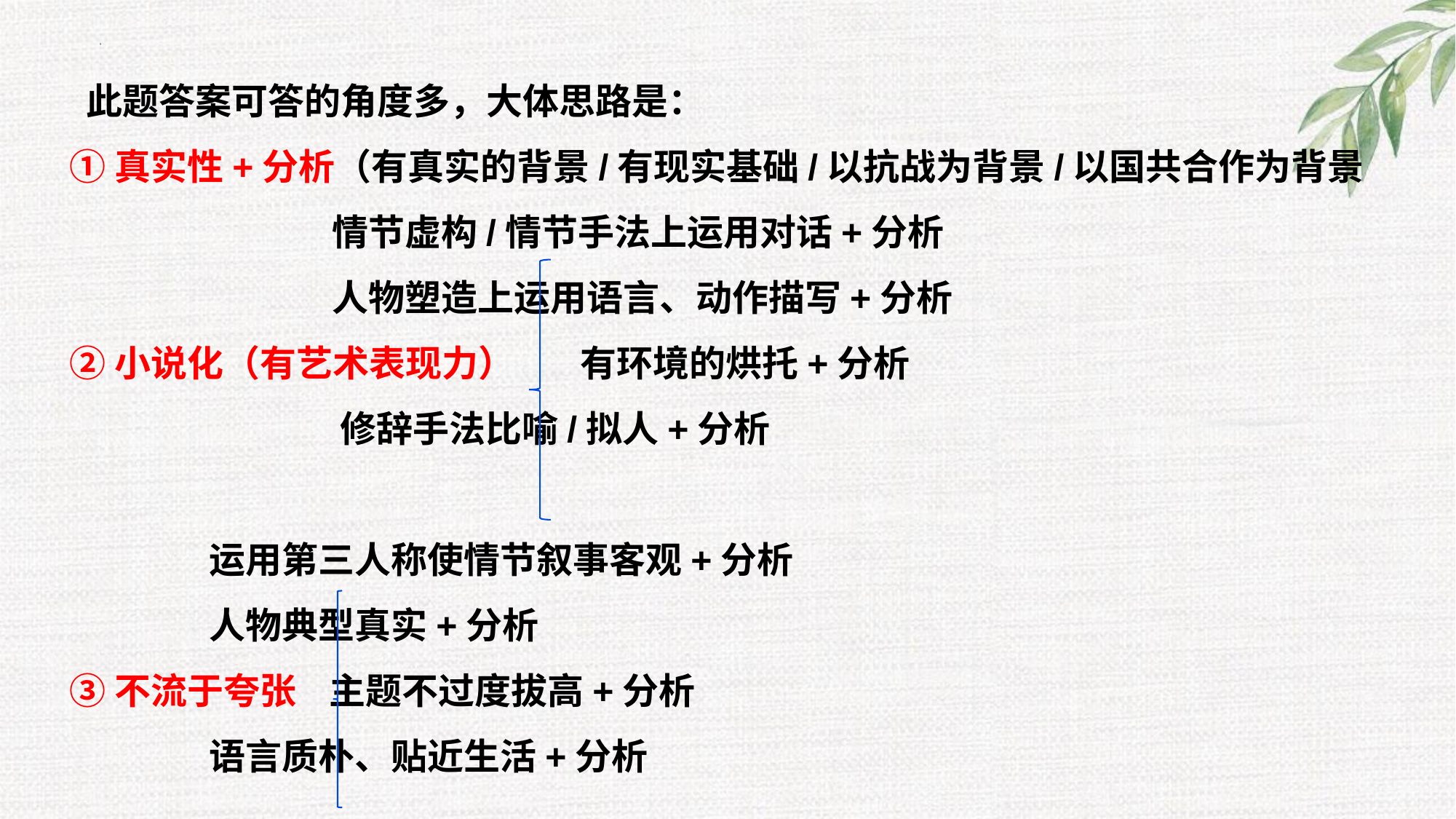

此题答案可答的角度多，大体思路是：
①真实性+分析（有真实的背景/有现实基础/以抗战为背景/以国共合作为背景
                               情节虚构/情节手法上运用对话+分析
                               人物塑造上运用语言、动作描写+分析
②小说化（有艺术表现力）        有环境的烘托+分析
                                修辞手法比喻/拟人+分析

                运用第三人称使情节叙事客观+分析
                人物典型真实+分析
③不流于夸张    主题不过度拔高+分析
                语言质朴、贴近生活+分析